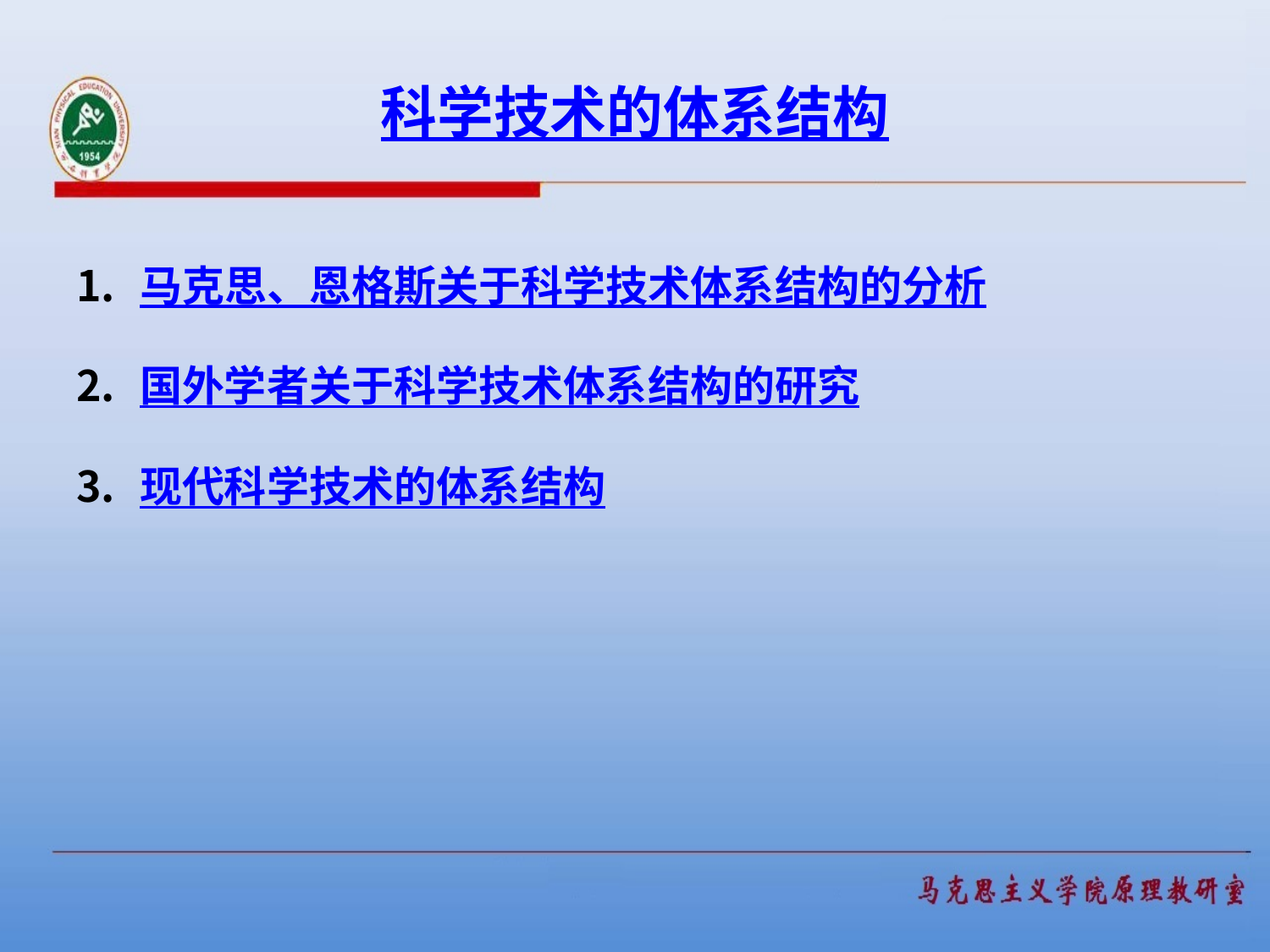

# 科学技术的体系结构
马克思、恩格斯关于科学技术体系结构的分析
国外学者关于科学技术体系结构的研究
现代科学技术的体系结构